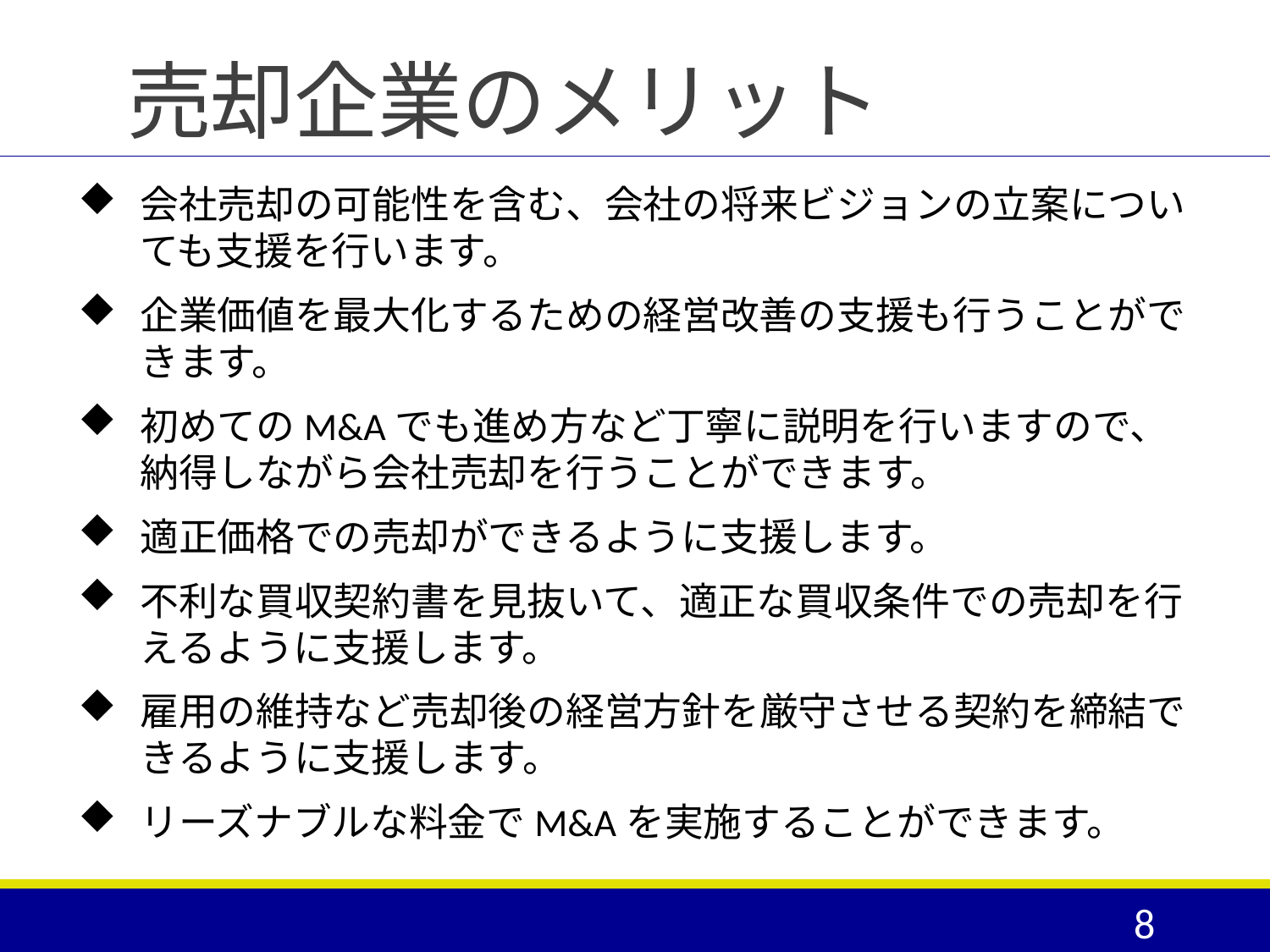

# 売却企業のメリット
会社売却の可能性を含む、会社の将来ビジョンの立案についても支援を行います。
企業価値を最大化するための経営改善の支援も行うことができます。
初めてのM&Aでも進め方など丁寧に説明を行いますので、納得しながら会社売却を行うことができます。
適正価格での売却ができるように支援します。
不利な買収契約書を見抜いて、適正な買収条件での売却を行えるように支援します。
雇用の維持など売却後の経営方針を厳守させる契約を締結できるように支援します。
リーズナブルな料金でM&Aを実施することができます。
8